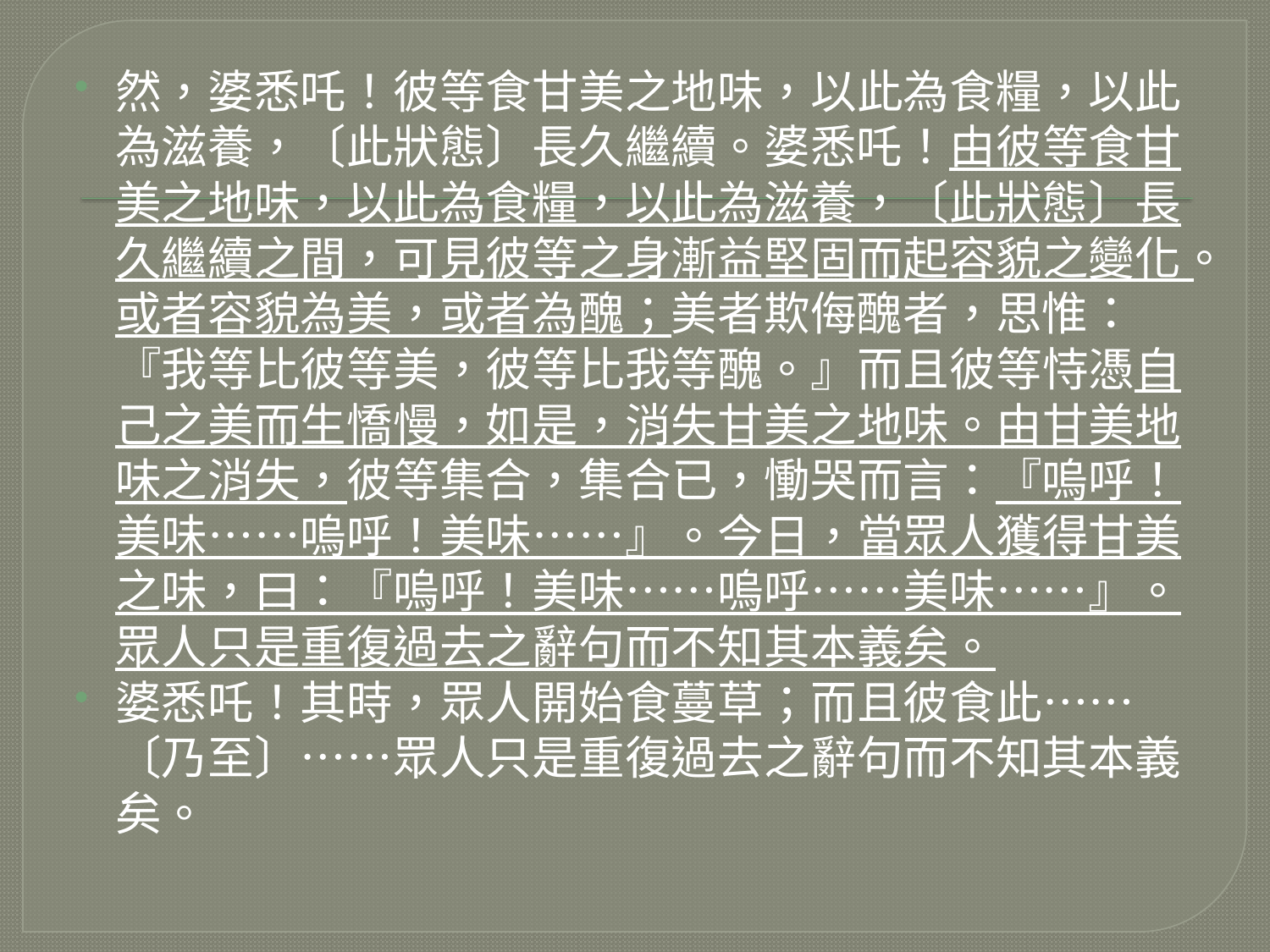

然，婆悉吒！彼等食甘美之地味，以此為食糧，以此為滋養，〔此狀態〕長久繼續。婆悉吒！由彼等食甘美之地味，以此為食糧，以此為滋養，〔此狀態〕長久繼續之間，可見彼等之身漸益堅固而起容貌之變化。或者容貌為美，或者為醜；美者欺侮醜者，思惟：『我等比彼等美，彼等比我等醜。』而且彼等恃憑自己之美而生憍慢，如是，消失甘美之地味。由甘美地味之消失，彼等集合，集合已，慟哭而言：『嗚呼！美味……嗚呼！美味……』。今日，當眾人獲得甘美之味，曰：『嗚呼！美味……嗚呼……美味……』。眾人只是重復過去之辭句而不知其本義矣。
婆悉吒！其時，眾人開始食蔓草；而且彼食此……〔乃至〕……眾人只是重復過去之辭句而不知其本義矣。